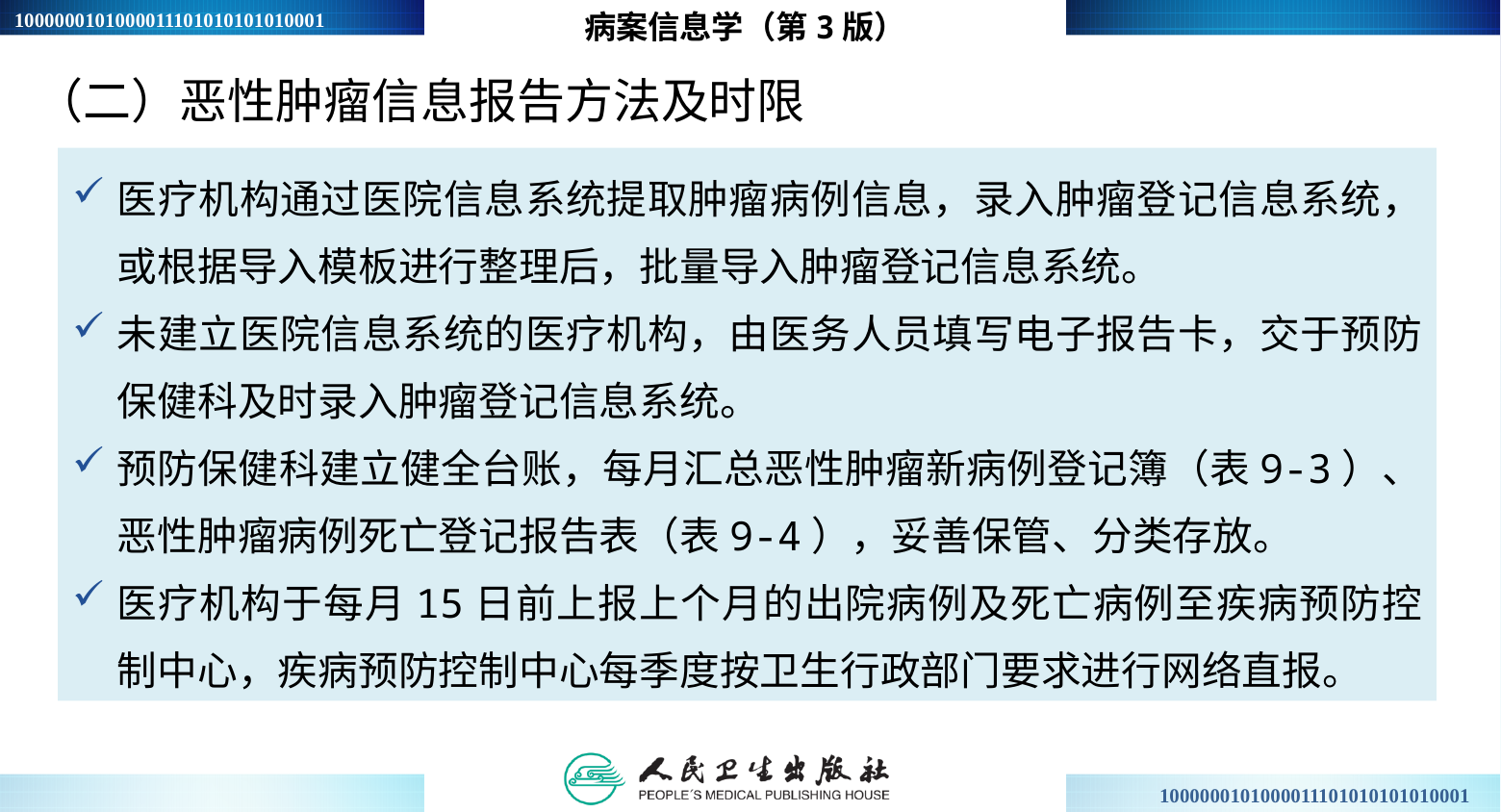

病案信息学（第3版）
（二）恶性肿瘤信息报告方法及时限
医疗机构通过医院信息系统提取肿瘤病例信息，录入肿瘤登记信息系统，或根据导入模板进行整理后，批量导入肿瘤登记信息系统。
未建立医院信息系统的医疗机构，由医务人员填写电子报告卡，交于预防保健科及时录入肿瘤登记信息系统。
预防保健科建立健全台账，每月汇总恶性肿瘤新病例登记簿（表9-3）、恶性肿瘤病例死亡登记报告表（表9-4），妥善保管、分类存放。
医疗机构于每月15日前上报上个月的出院病例及死亡病例至疾病预防控制中心，疾病预防控制中心每季度按卫生行政部门要求进行网络直报。